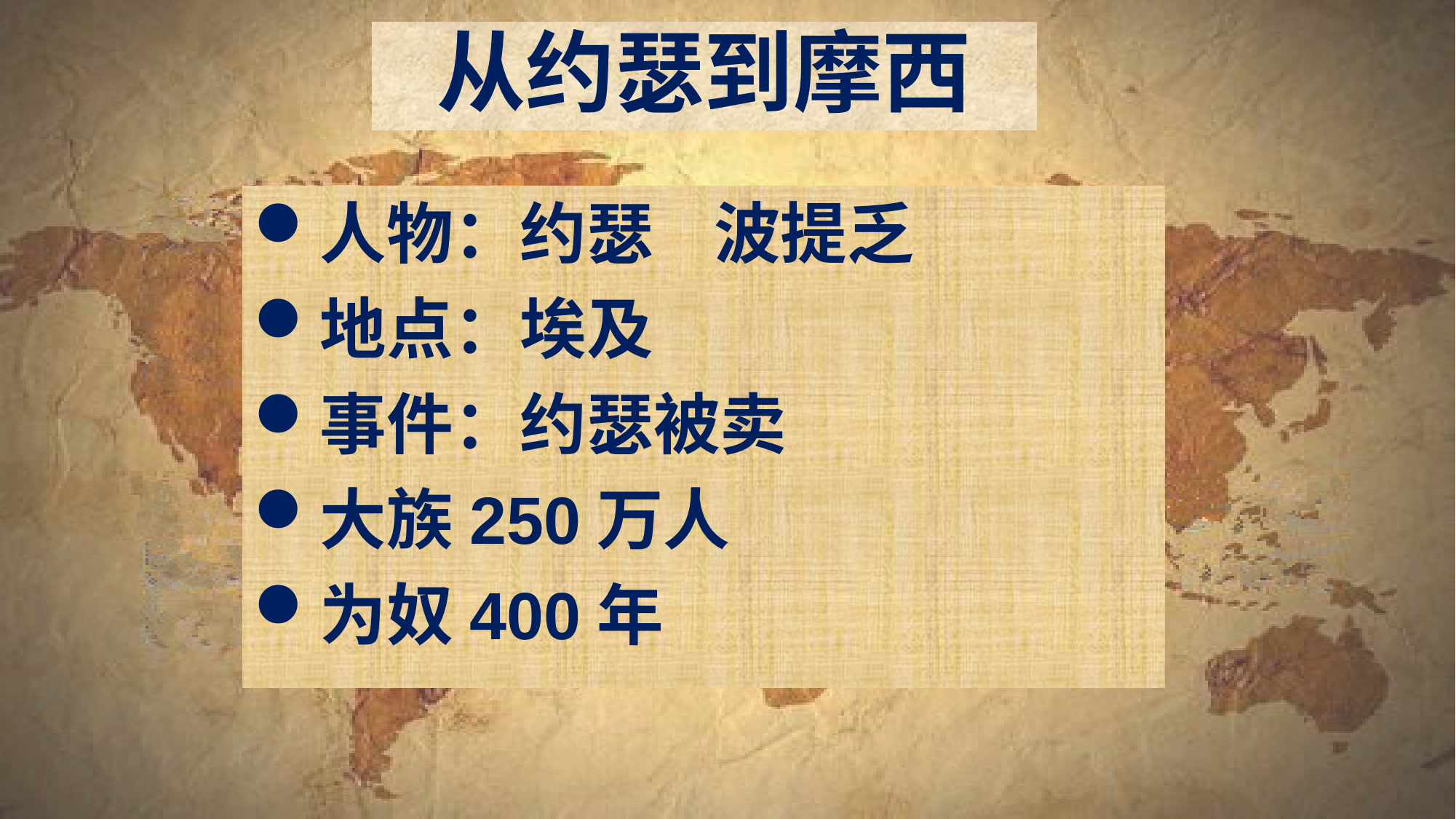

从约瑟到摩西
人物：约瑟    波提乏
地点：埃及
事件：约瑟被卖
大族250万人
为奴400年